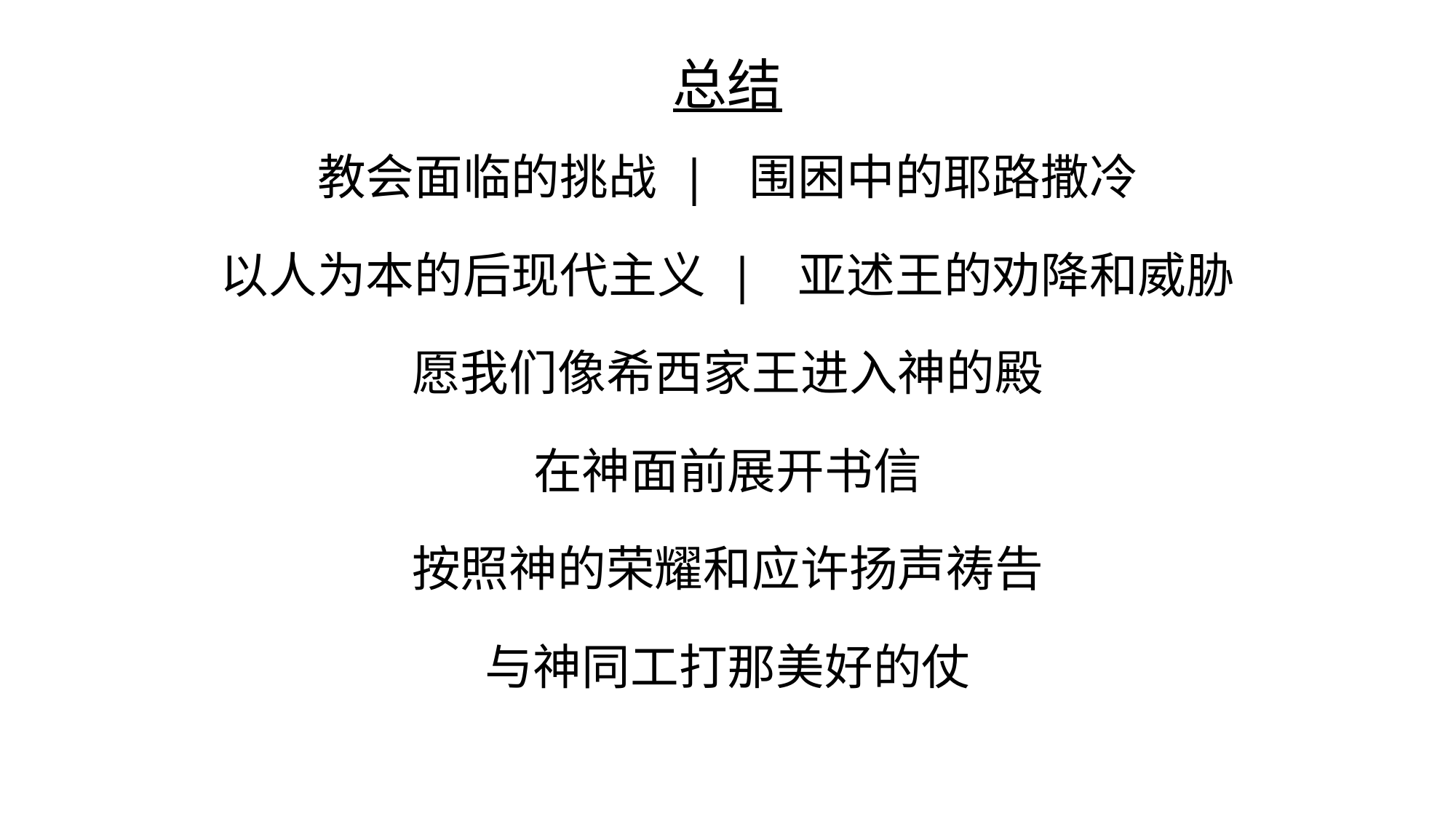

总结
教会面临的挑战 | 围困中的耶路撒冷
以人为本的后现代主义 | 亚述王的劝降和威胁
愿我们像希西家王进入神的殿
在神面前展开书信
按照神的荣耀和应许扬声祷告
与神同工打那美好的仗